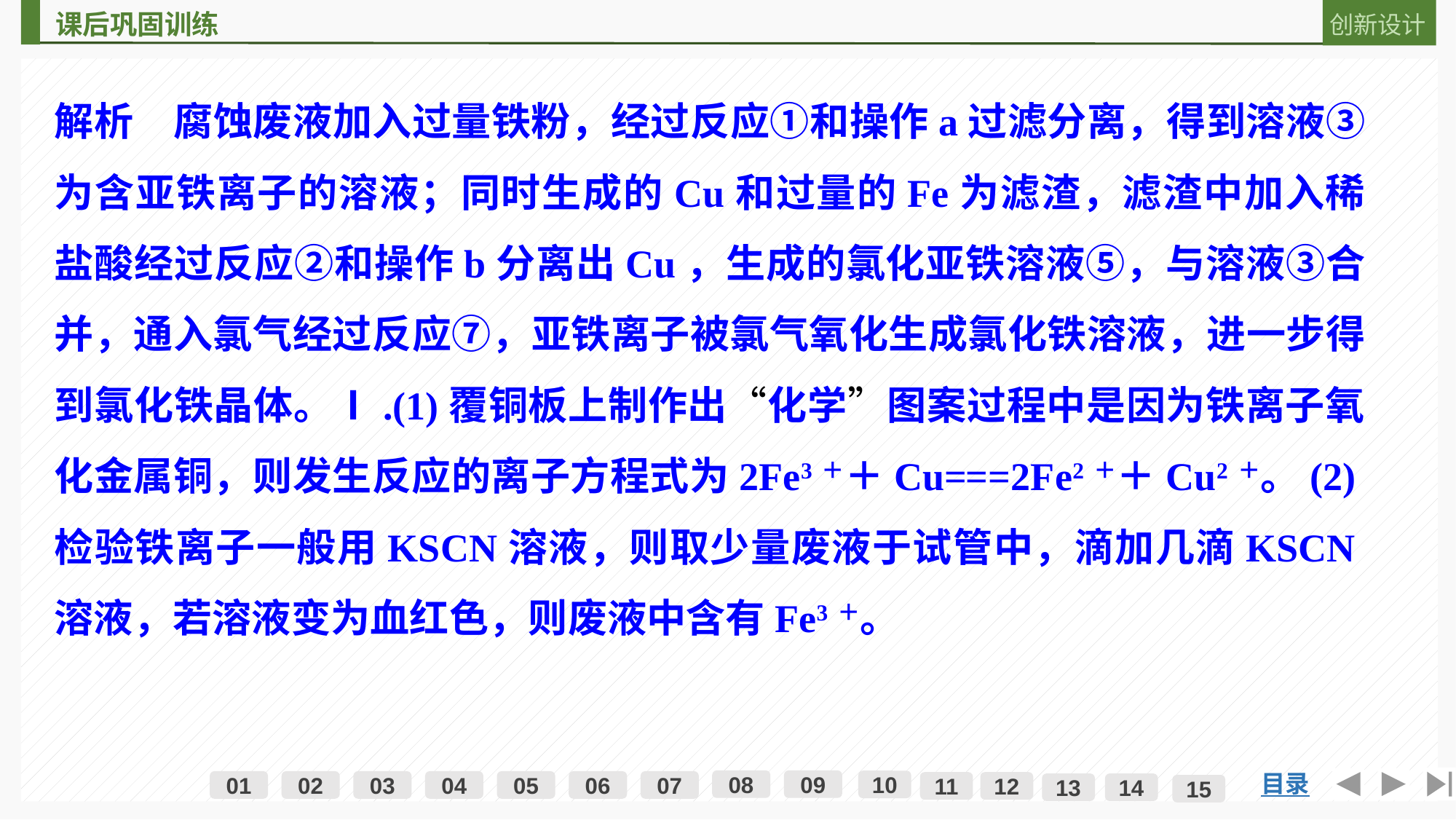

解析　腐蚀废液加入过量铁粉，经过反应①和操作a过滤分离，得到溶液③为含亚铁离子的溶液；同时生成的Cu和过量的Fe为滤渣，滤渣中加入稀盐酸经过反应②和操作b分离出Cu，生成的氯化亚铁溶液⑤，与溶液③合并，通入氯气经过反应⑦，亚铁离子被氯气氧化生成氯化铁溶液，进一步得到氯化铁晶体。Ⅰ.(1)覆铜板上制作出“化学”图案过程中是因为铁离子氧化金属铜，则发生反应的离子方程式为2Fe3＋＋Cu===2Fe2＋＋Cu2＋。(2)检验铁离子一般用KSCN溶液，则取少量废液于试管中，滴加几滴KSCN溶液，若溶液变为血红色，则废液中含有Fe3＋。